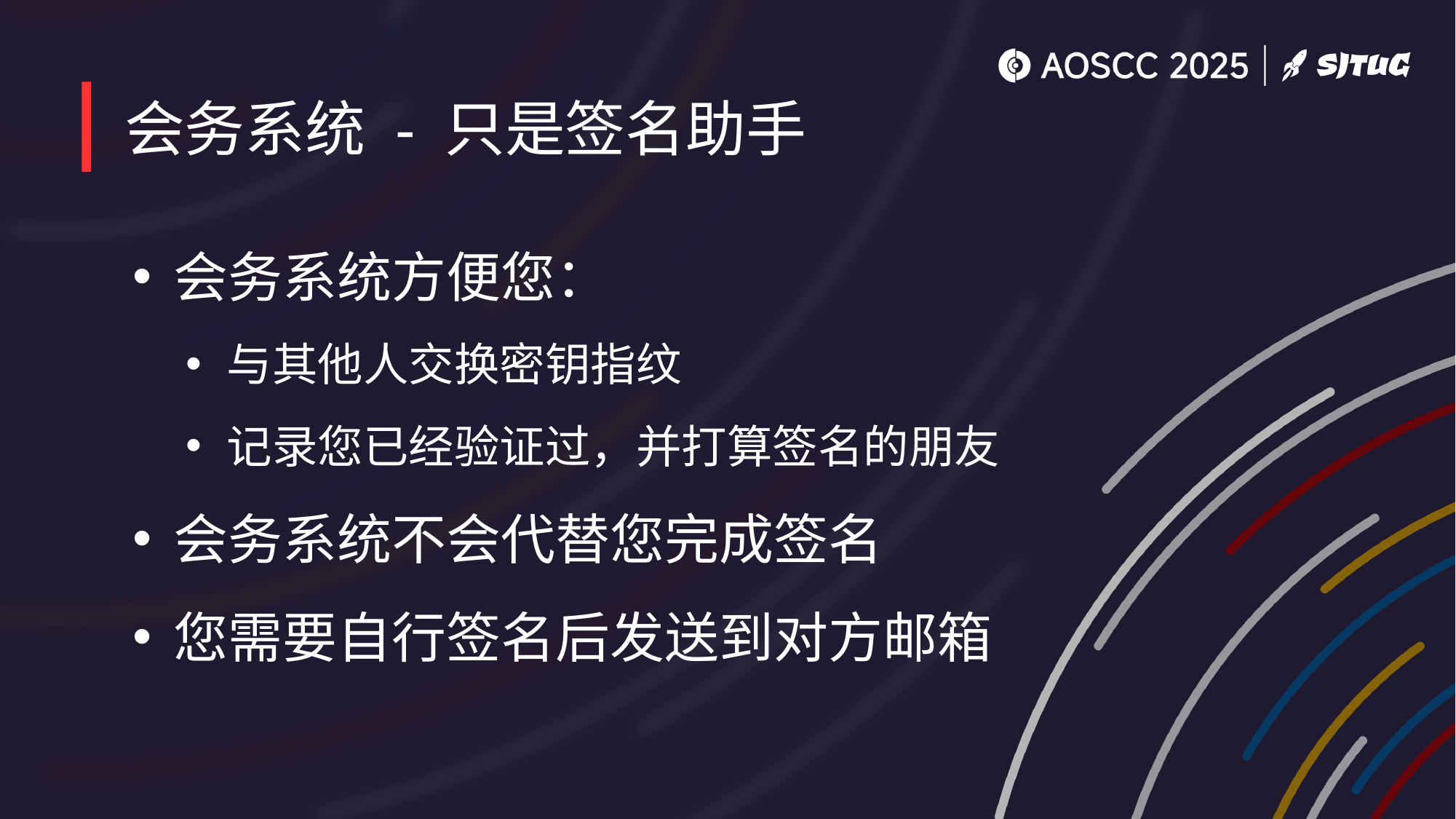

# 会务系统 - 只是签名助手
会务系统方便您：
与其他人交换密钥指纹
记录您已经验证过，并打算签名的朋友
会务系统不会代替您完成签名
您需要自行签名后发送到对方邮箱